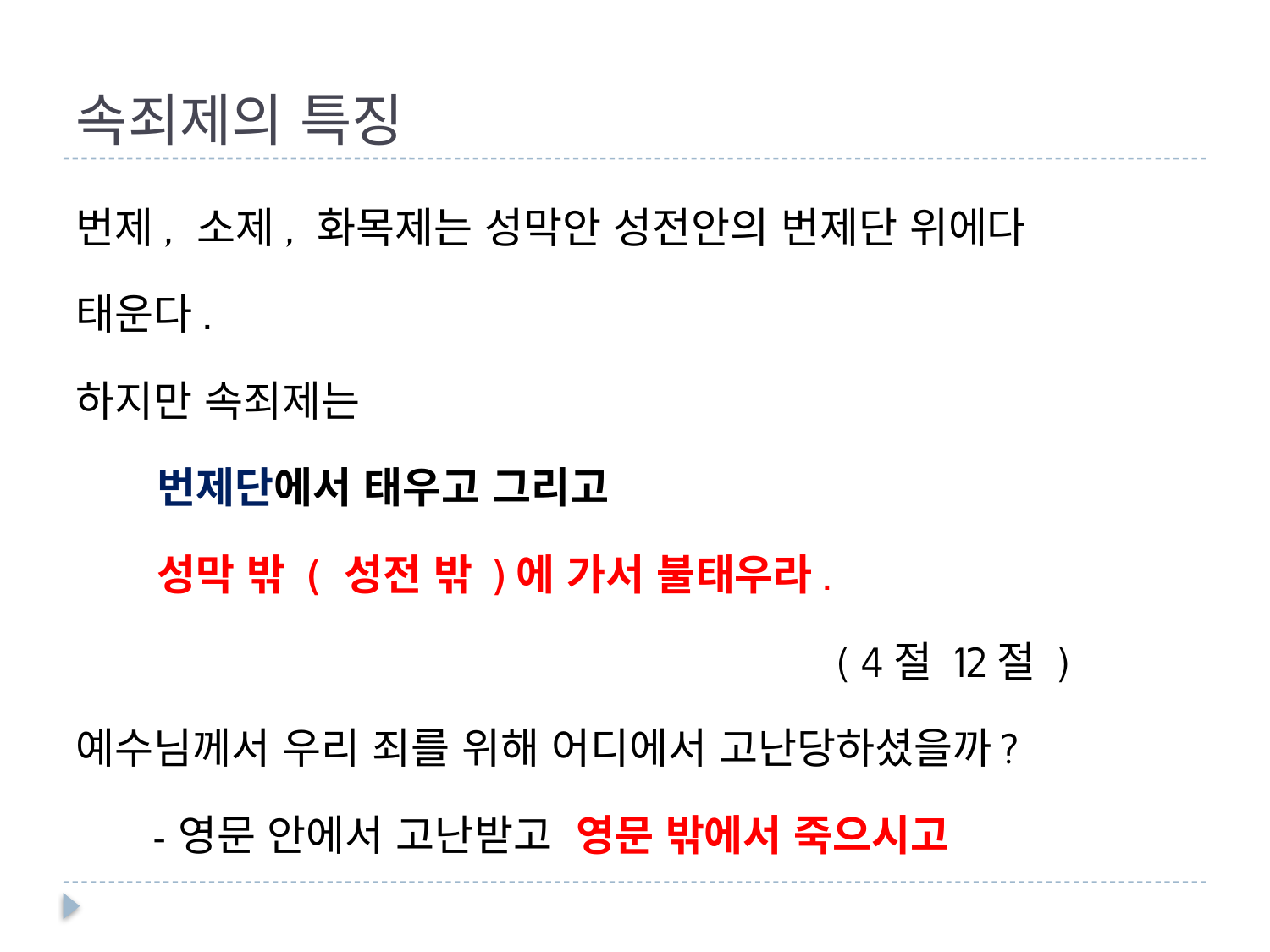

# 속죄제의 특징
번제, 소제, 화목제는 성막안 성전안의 번제단 위에다
태운다.
하지만 속죄제는
      번제단에서 태우고 그리고
      성막 밖 ( 성전 밖 )에 가서 불태우라.
                                                            ( 4절 12절 )
예수님께서 우리 죄를 위해 어디에서 고난당하셨을까?
      -영문 안에서 고난받고  영문 밖에서 죽으시고